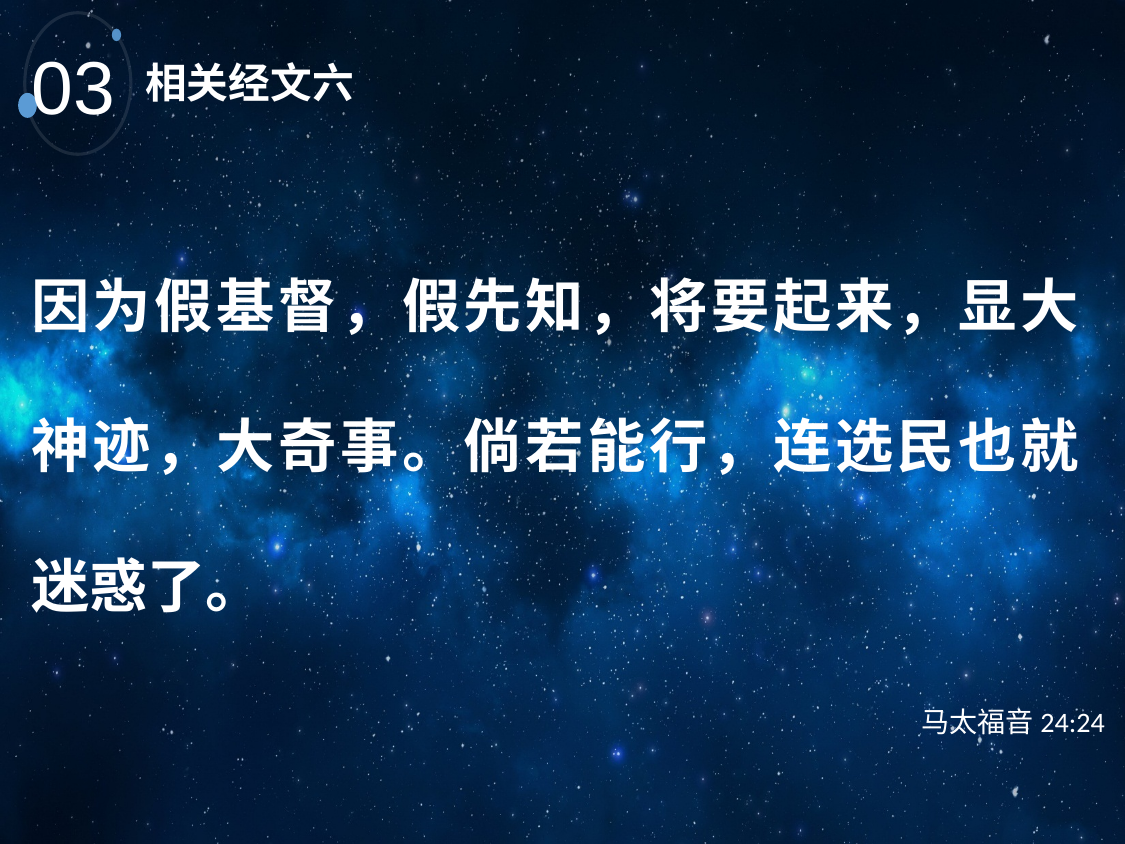

03
相关经文六
因为假基督，假先知，将要起来，显大神迹，大奇事。倘若能行，连选民也就迷惑了。
马太福音24:24